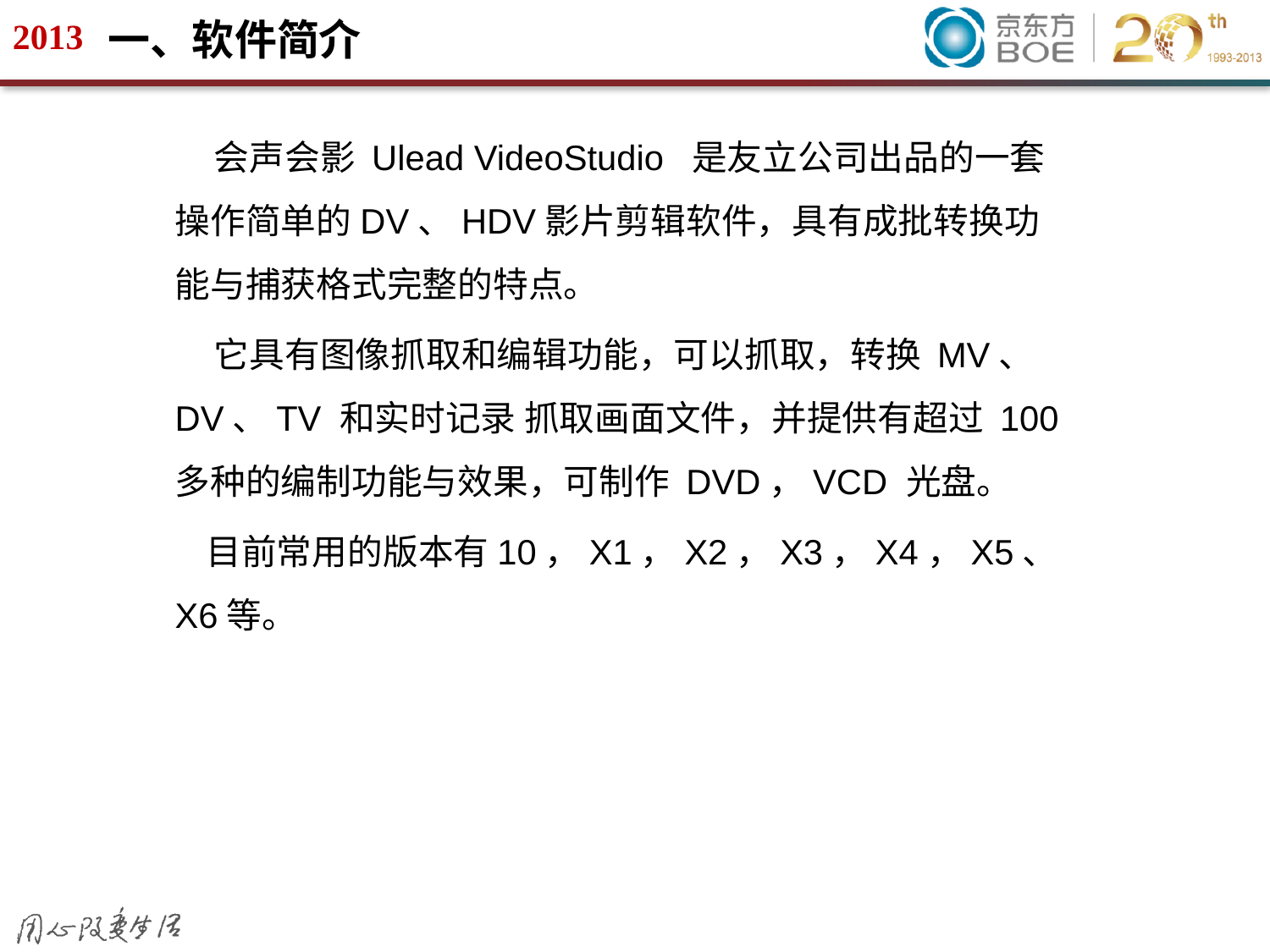

# 一、软件简介
          会声会影 Ulead VideoStudio  是友立公司出品的一套操作简单的DV、HDV影片剪辑软件，具有成批转换功能与捕获格式完整的特点。
          它具有图像抓取和编辑功能，可以抓取，转换 MV、DV、TV 和实时记录 抓取画面文件，并提供有超过 100 多种的编制功能与效果，可制作 DVD，VCD 光盘。
         目前常用的版本有10，X1，X2，X3，X4，X5、X6等。